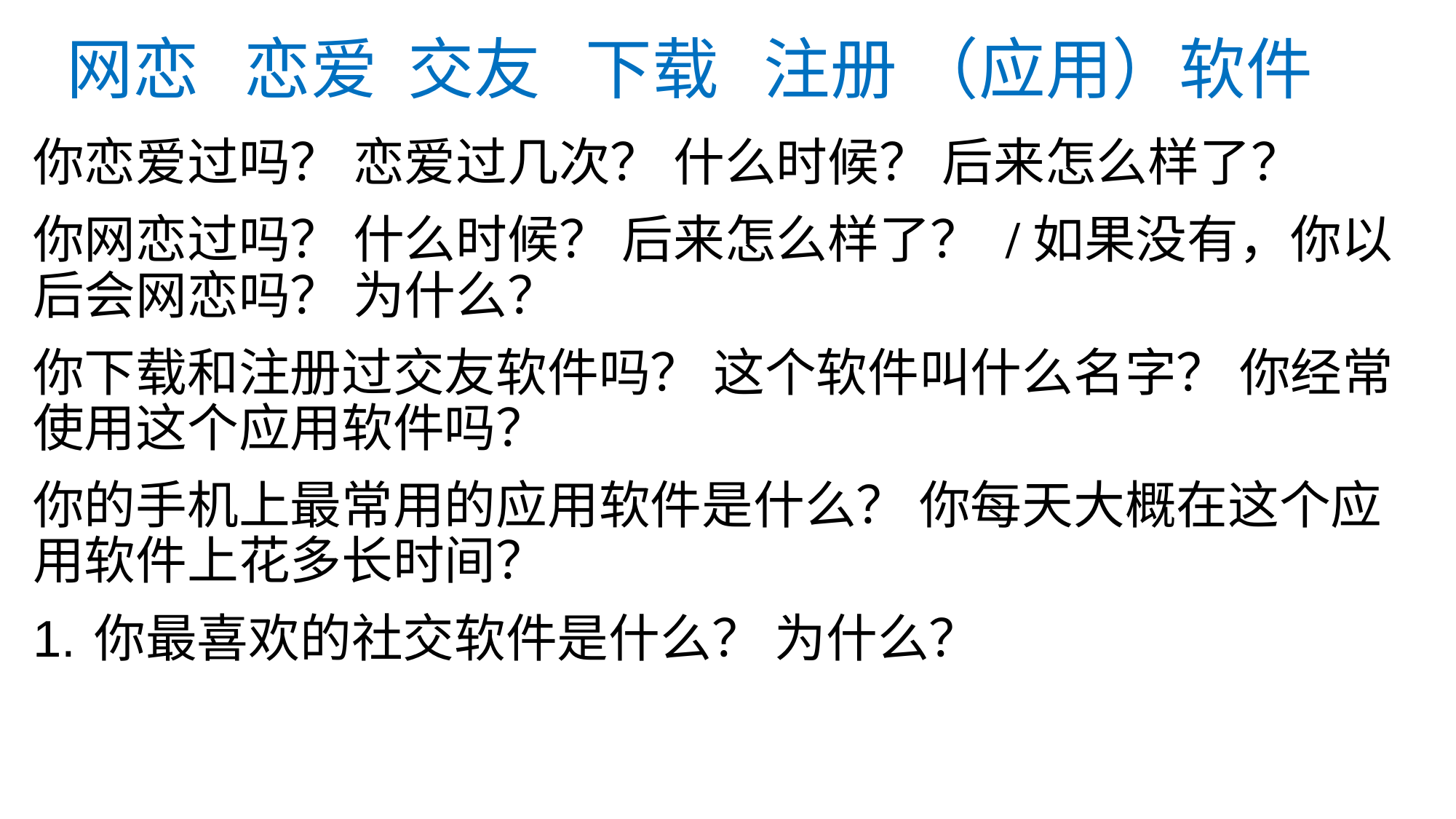

# 网恋   恋爱  交友   下载   注册 （应用）软件
你恋爱过吗？ 恋爱过几次？ 什么时候？ 后来怎么样了？
你网恋过吗？ 什么时候？ 后来怎么样了？ /如果没有，你以后会网恋吗？ 为什么？
你下载和注册过交友软件吗？ 这个软件叫什么名字？ 你经常使用这个应用软件吗？
你的手机上最常用的应用软件是什么？ 你每天大概在这个应用软件上花多长时间？
你最喜欢的社交软件是什么？ 为什么？